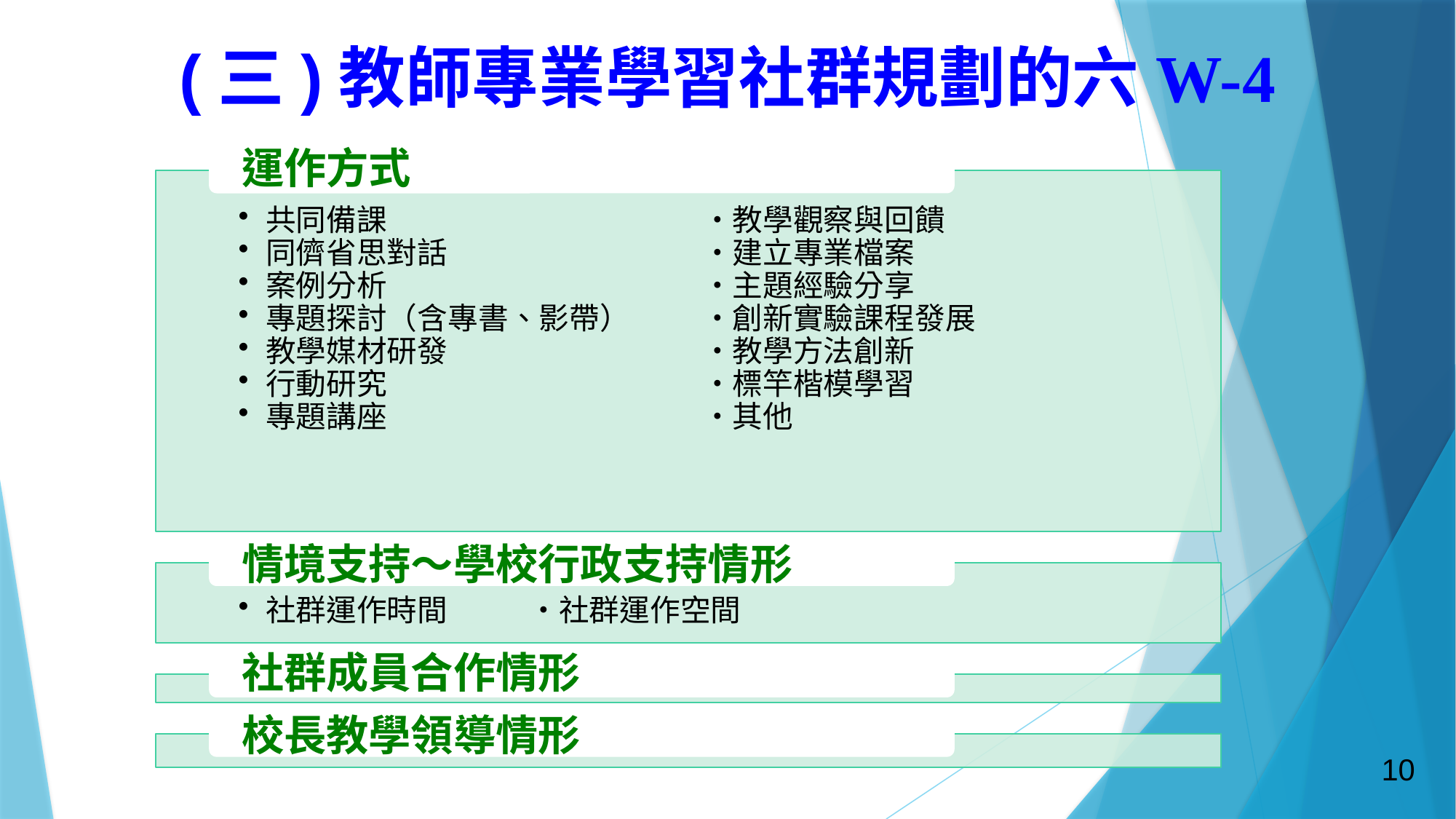

(三)教師專業學習社群規劃的六W-4
共同備課		 	•教學觀察與回饋
同儕省思對話		 	•建立專業檔案
案例分析		 	•主題經驗分享
專題探討（含專書、影帶）	•創新實驗課程發展
教學媒材研發            		•教學方法創新
行動研究                		•標竿楷模學習
專題講座                		•其他
運作方式
社群運作時間            •社群運作空間
情境支持〜學校行政支持情形
社群成員合作情形
校長教學領導情形
10